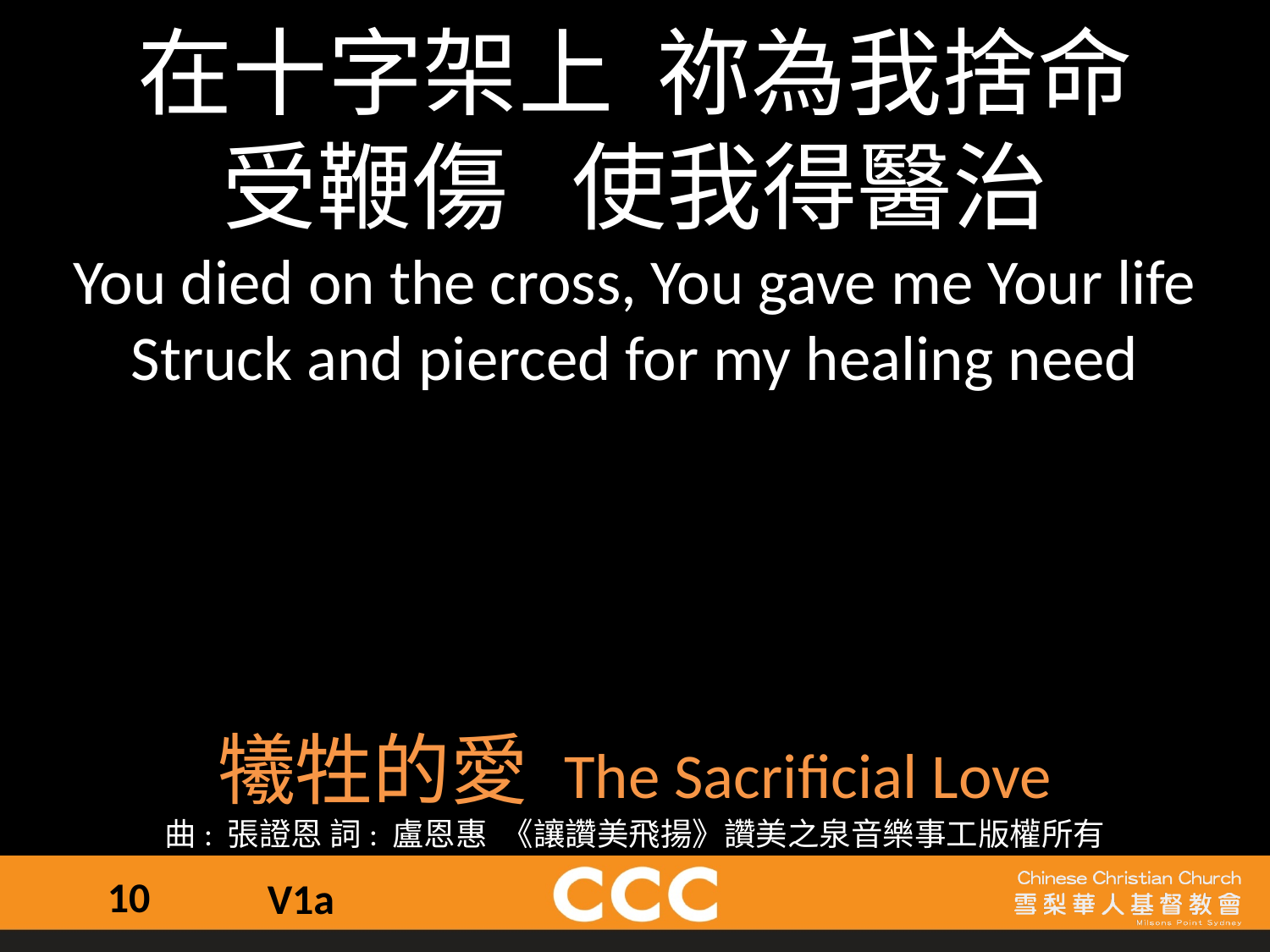

在十字架上  祢為我捨命
受鞭傷   使我得醫治
You died on the cross, You gave me Your life
Struck and pierced for my healing need
犧牲的愛 The Sacrificial Love
曲: 張證恩 詞: 盧恩惠  《讓讚美飛揚》讚美之泉音樂事工版權所有
10
V1a